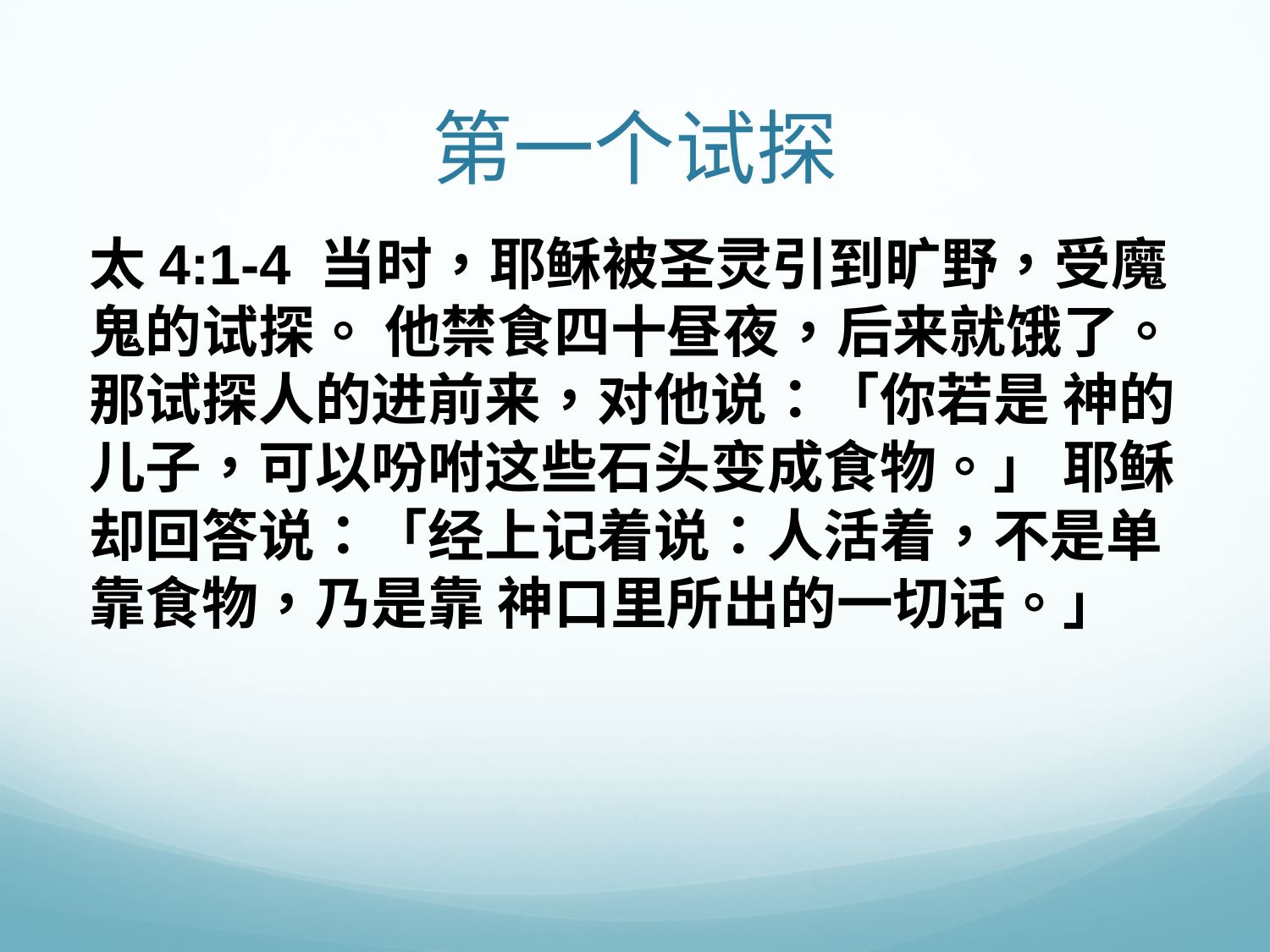

# 第一个试探
太4:1-4 当时，耶稣被圣灵引到旷野，受魔鬼的试探。 他禁食四十昼夜，后来就饿了。 那试探人的进前来，对他说：「你若是 神的儿子，可以吩咐这些石头变成食物。」 耶稣却回答说：「经上记着说：人活着，不是单靠食物，乃是靠 神口里所出的一切话。」